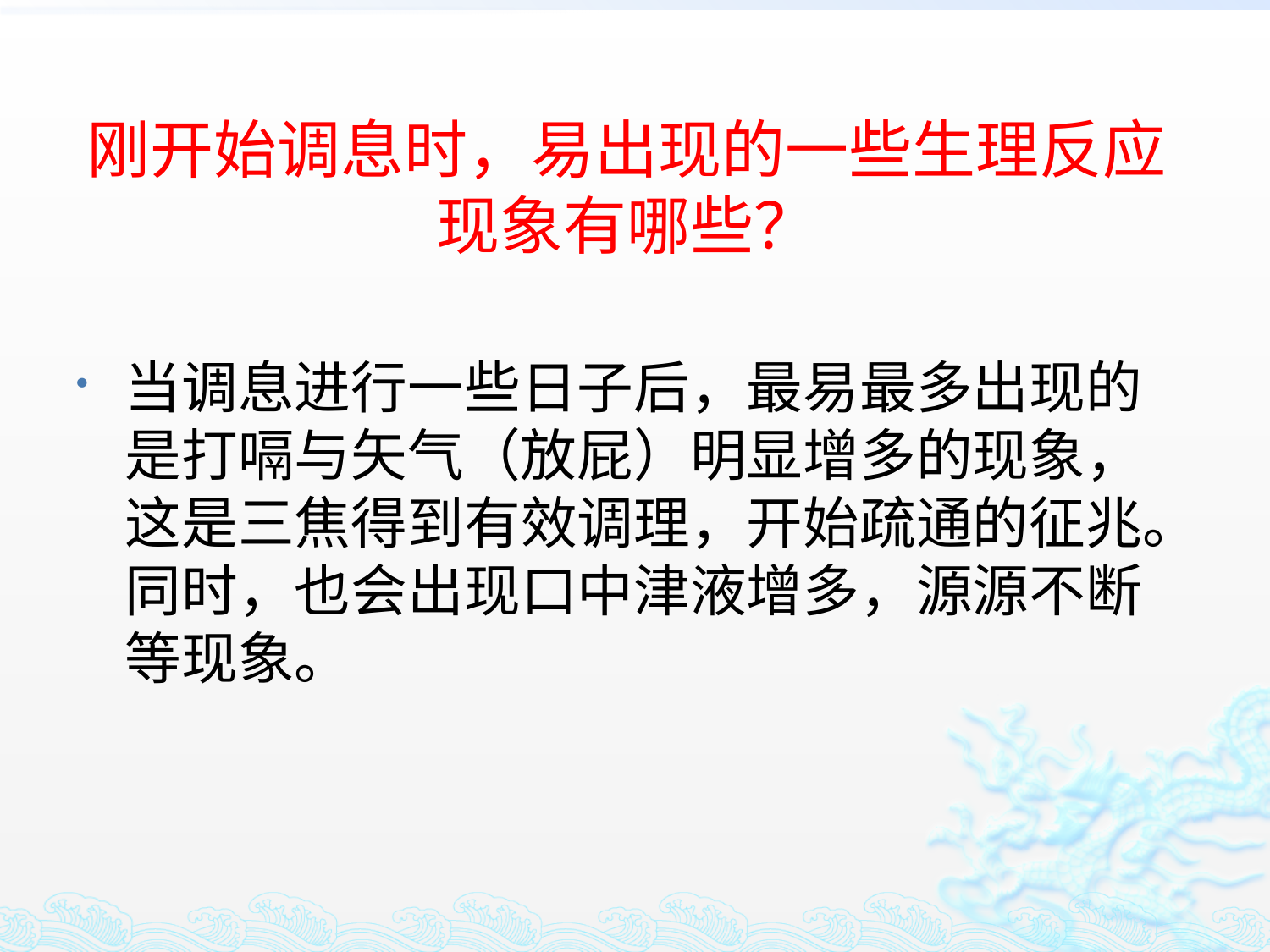

# 刚开始调息时，易出现的一些生理反应现象有哪些？
当调息进行一些日子后，最易最多出现的是打嗝与矢气（放屁）明显增多的现象，这是三焦得到有效调理，开始疏通的征兆。同时，也会出现口中津液增多，源源不断等现象。